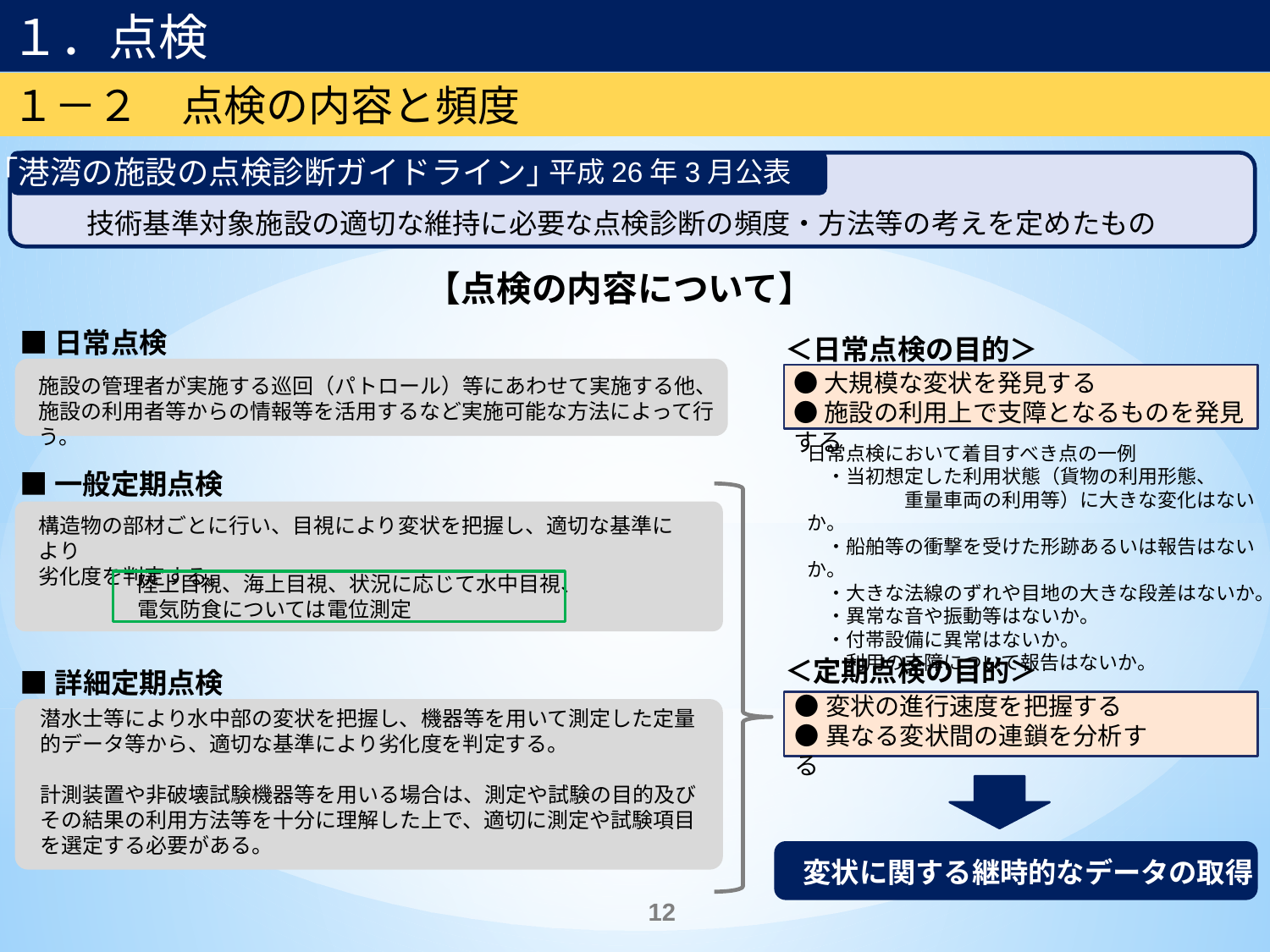

１．点検
１－２　点検の内容と頻度
「港湾の施設の点検診断ガイドライン」
　　平成26年3月公表

技術基準対象施設の適切な維持に必要な点検診断の頻度・方法等の考えを定めたもの
【点検の内容について】
■日常点検
　＜日常点検の目的＞

●大規模な変状を発見する
●施設の利用上で支障となるものを発見する

施設の管理者が実施する巡回（パトロール）等にあわせて実施する他、
施設の利用者等からの情報等を活用するなど実施可能な方法によって行う。
日常点検において着目すべき点の一例
　・当初想定した利用状態（貨物の利用形態、
　　　　　重量車両の利用等）に大きな変化はないか。
　・船舶等の衝撃を受けた形跡あるいは報告はないか。
　・大きな法線のずれや目地の大きな段差はないか。
　・異常な音や振動等はないか。
　・付帯設備に異常はないか。
　・利用の支障について報告はないか。
■一般定期点検

構造物の部材ごとに行い、目視により変状を把握し、適切な基準により
劣化度を判定する。
陸上目視、海上目視、状況に応じて水中目視、
電気防食については電位測定

　＜定期点検の目的＞
■詳細定期点検
●変状の進行速度を把握する
●異なる変状間の連鎖を分析する

潜水士等により水中部の変状を把握し、機器等を用いて測定した定量的データ等から、適切な基準により劣化度を判定する。

計測装置や非破壊試験機器等を用いる場合は、測定や試験の目的及びその結果の利用方法等を十分に理解した上で、適切に測定や試験項目を選定する必要がある。

変状に関する継時的なデータの取得
12